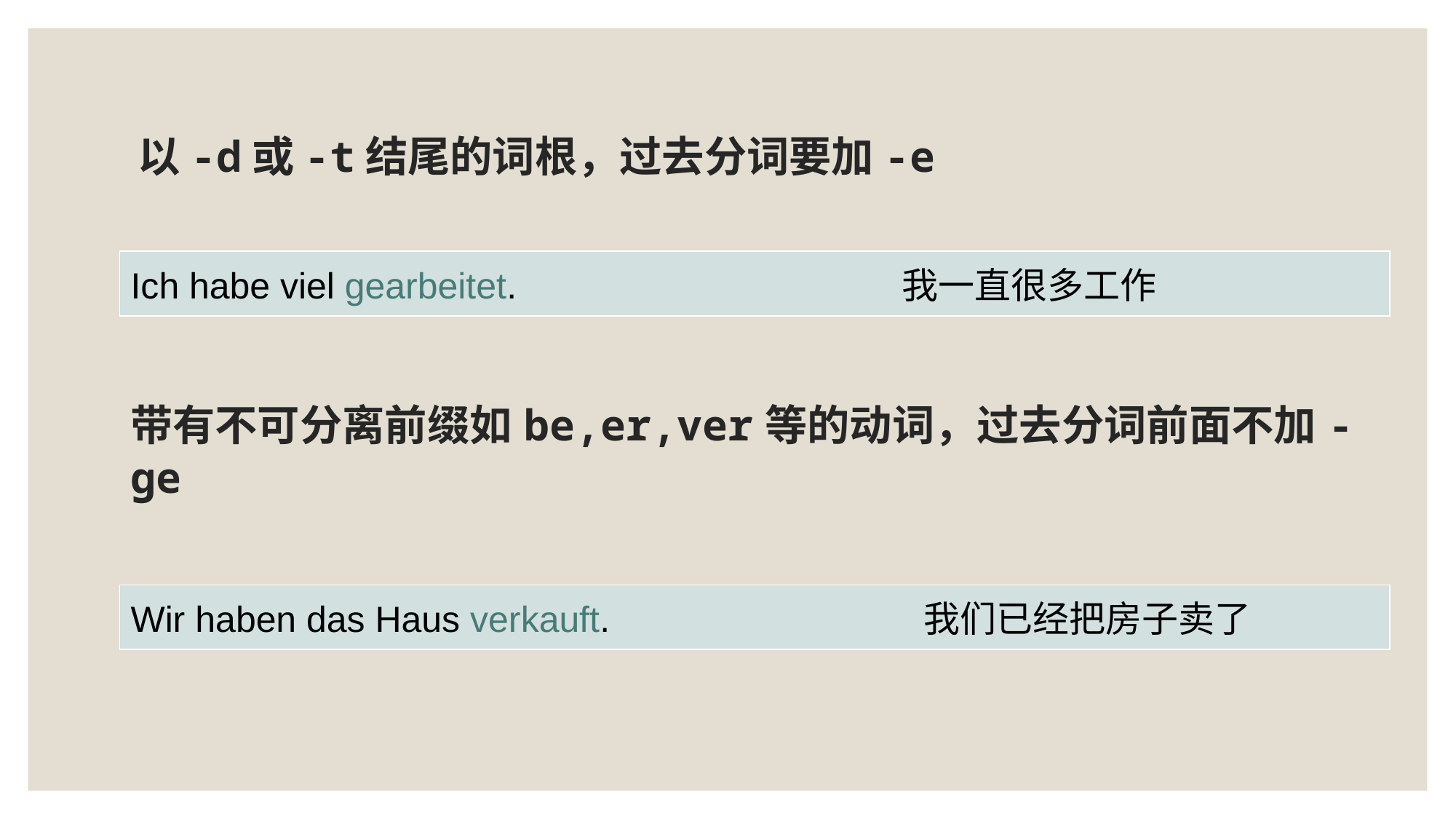

# 以-d或-t结尾的词根，过去分词要加-e
| Ich habe viel gearbeitet. 我一直很多工作 |
| --- |
带有不可分离前缀如be,er,ver等的动词，过去分词前面不加-ge
| Wir haben das Haus verkauft. 我们已经把房子卖了 |
| --- |